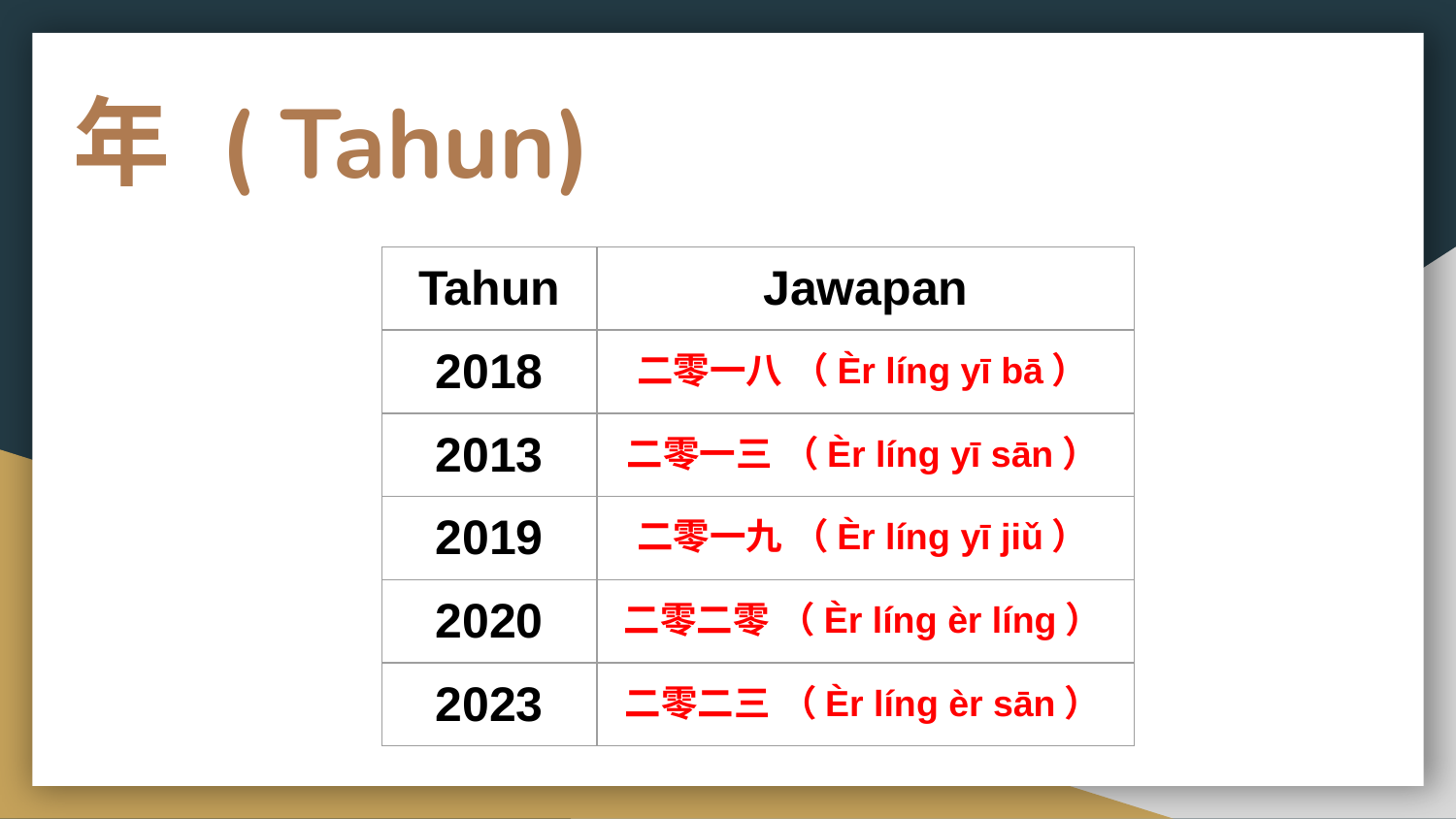

年 ( Tahun)
| Tahun | Jawapan |
| --- | --- |
| 2018 | 二零一八 （Èr líng yī bā） |
| 2013 | 二零一三 （Èr líng yī sān） |
| 2019 | 二零一九 （Èr líng yī jiǔ） |
| 2020 | 二零二零 （Èr líng èr líng） |
| 2023 | 二零二三 （Èr líng èr sān） |